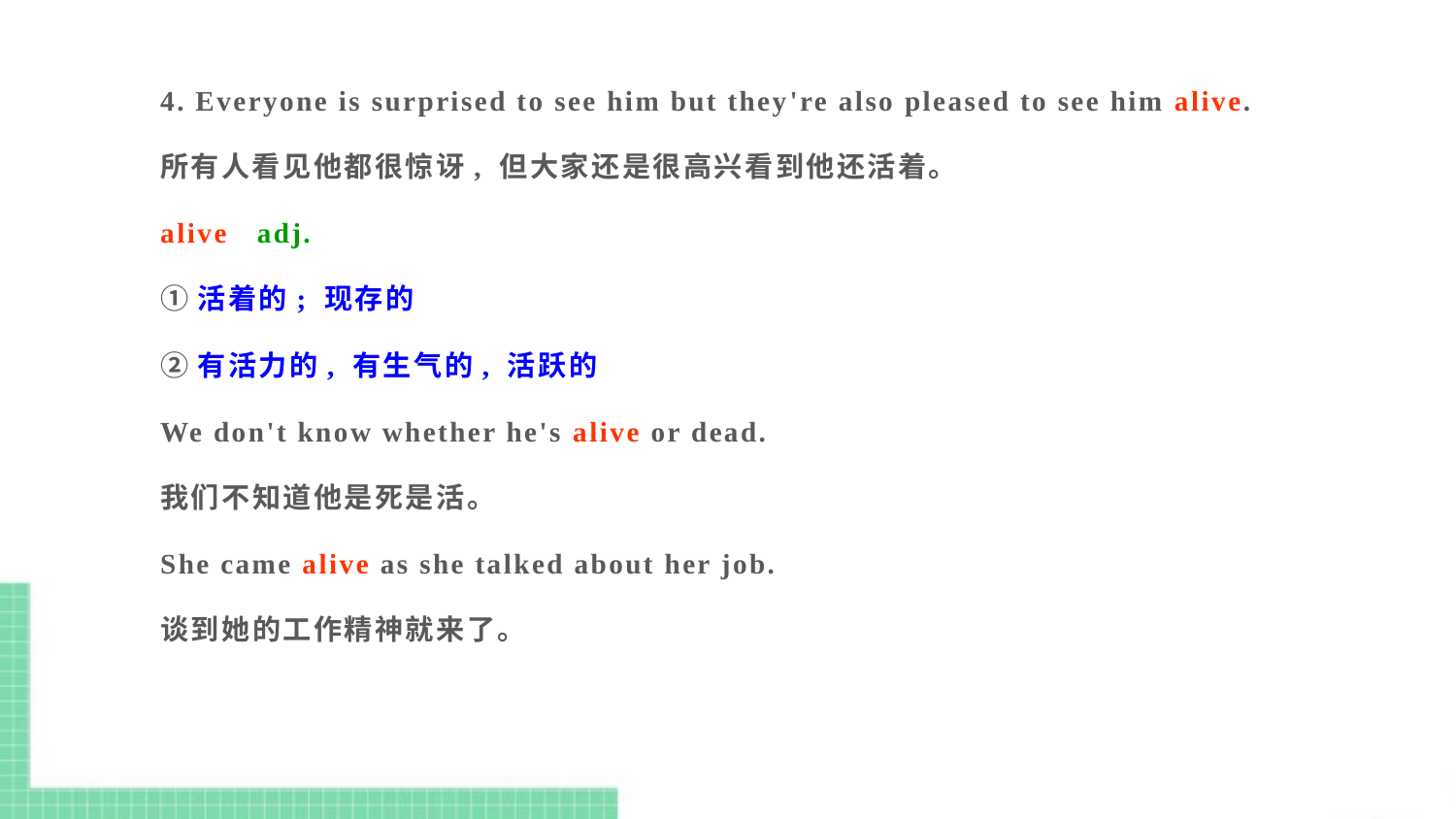

4. Everyone is surprised to see him but they're also pleased to see him alive.
所有人看见他都很惊讶, 但大家还是很高兴看到他还活着。
alive   adj.
①活着的; 现存的
②有活力的, 有生气的, 活跃的
We don't know whether he's alive or dead.
我们不知道他是死是活。
She came alive as she talked about her job.
谈到她的工作精神就来了。